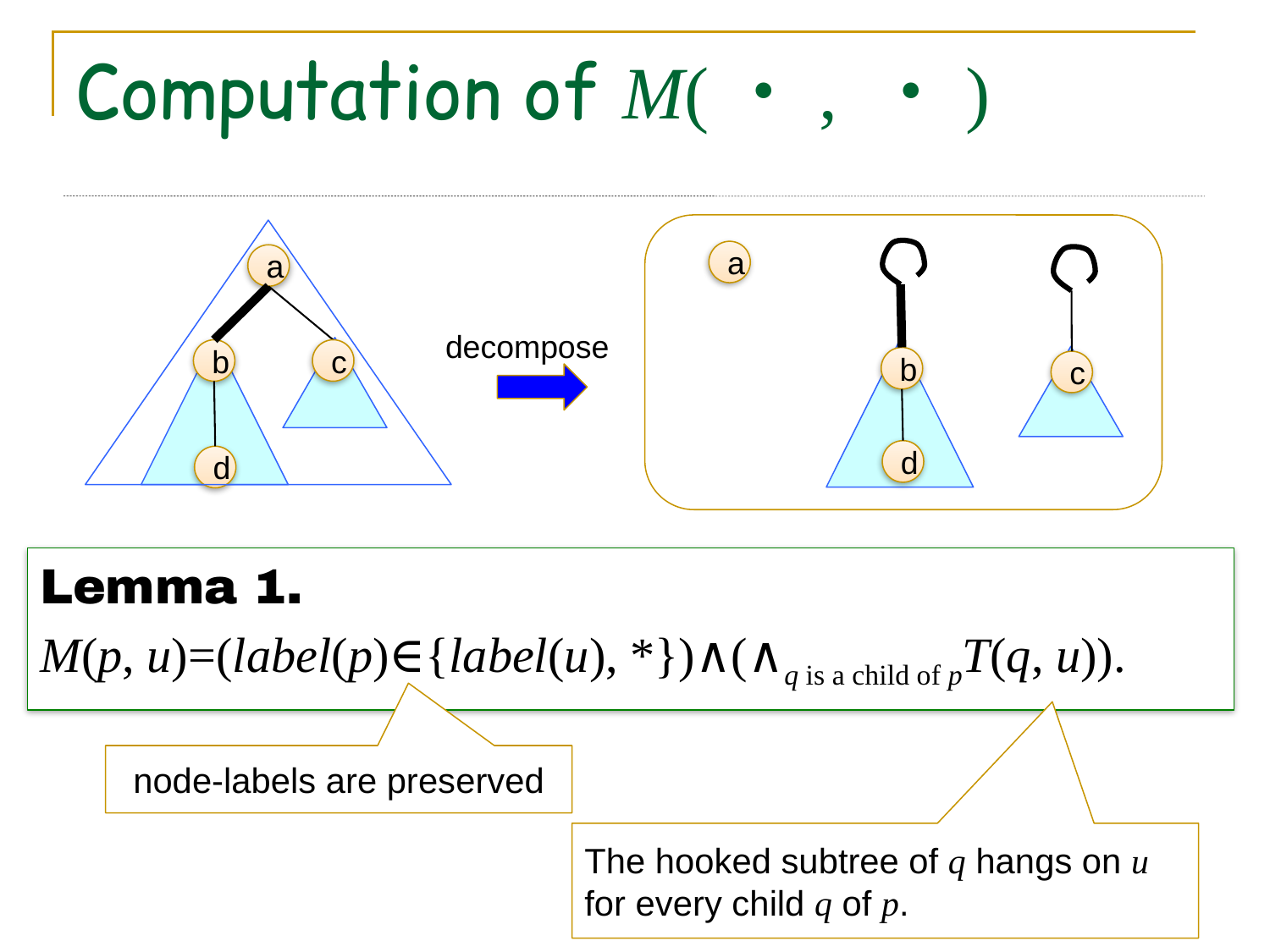

# Computation of M(・, ・)

b
d
a

c

a

b
c
d
decompose

Lemma 1.
M(p, u)=(label(p)∈{label(u), *})∧(∧q is a child of pT(q, u)).
node-labels are preserved
The hooked subtree of q hangs on u for every child q of p.